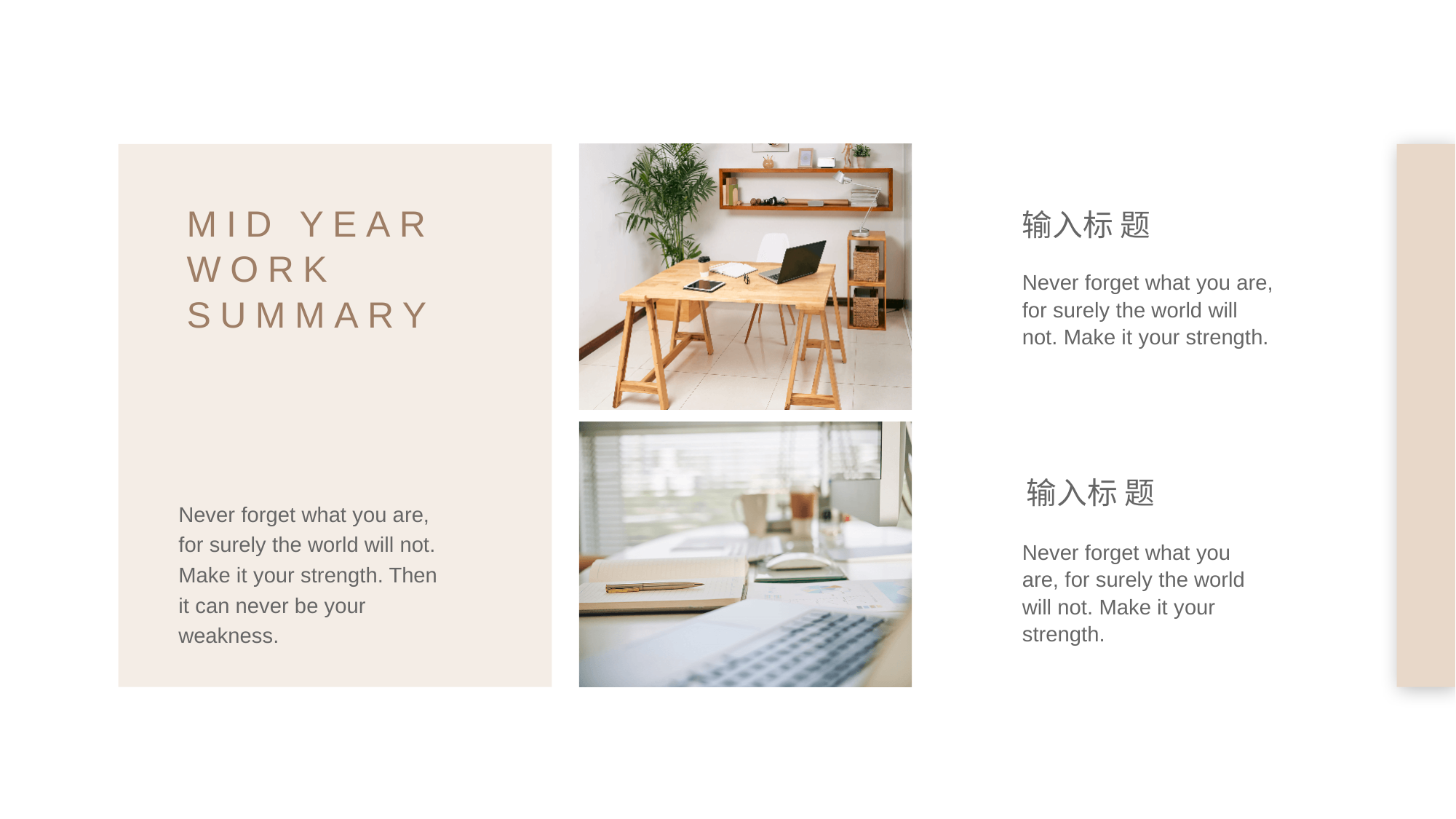

MID YEAR
WORK
SUMMARY
输入标 题
Never forget what you are, for surely the world will not. Make it your strength.

输入标 题
Never forget what you are, for surely the world will not. Make it your strength. Then it can never be your weakness.
Never forget what you are, for surely the world will not. Make it your strength.